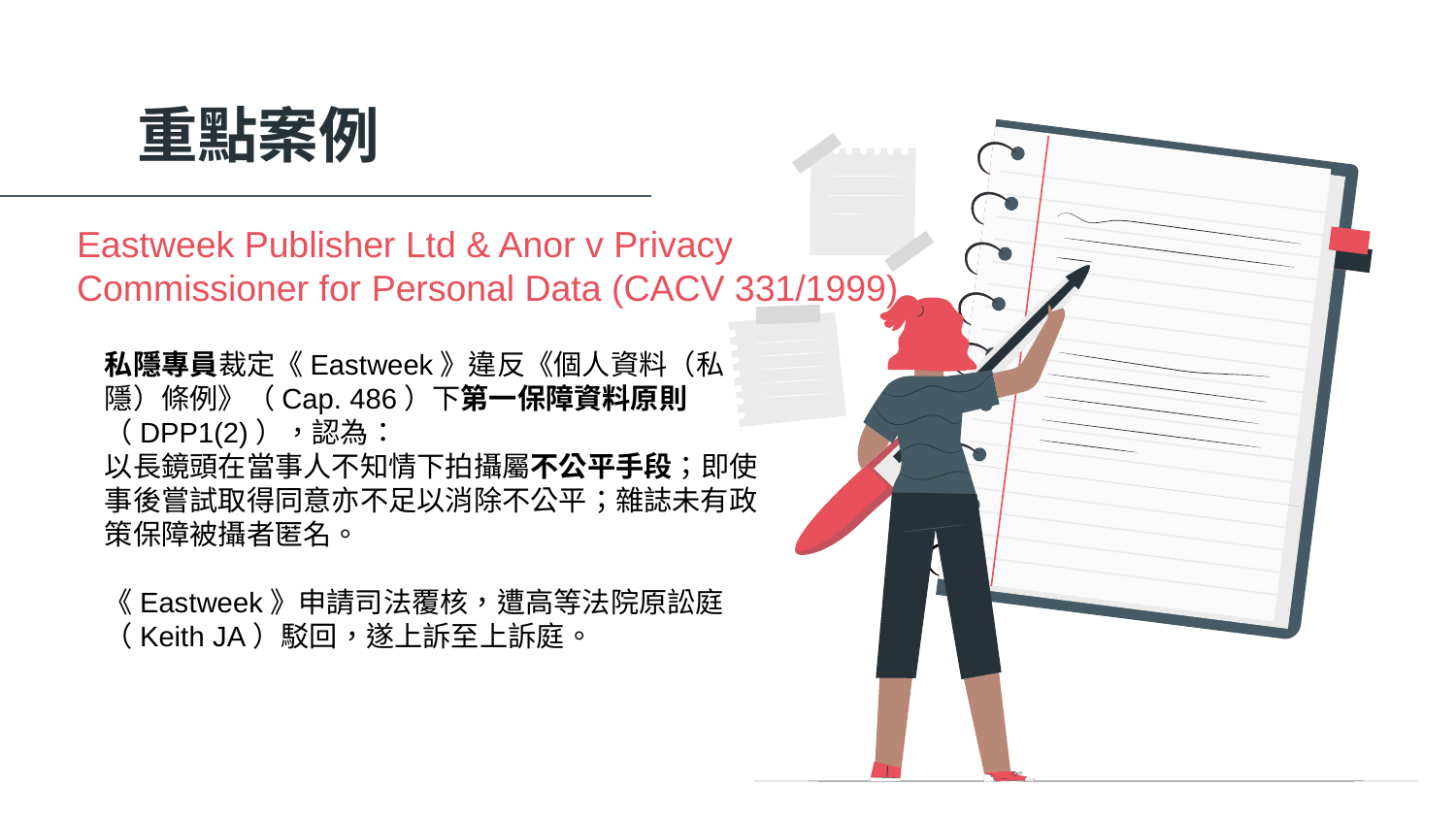

重點案例

# Eastweek Publisher Ltd & Anor v Privacy Commissioner for Personal Data (CACV 331/1999)
私隱專員裁定《Eastweek》違反《個人資料（私隱）條例》（Cap. 486）下第一保障資料原則（DPP1(2)），認為：
以長鏡頭在當事人不知情下拍攝屬不公平手段；即使事後嘗試取得同意亦不足以消除不公平；雜誌未有政策保障被攝者匿名。

《Eastweek》申請司法覆核，遭高等法院原訟庭（Keith JA）駁回，遂上訴至上訴庭。